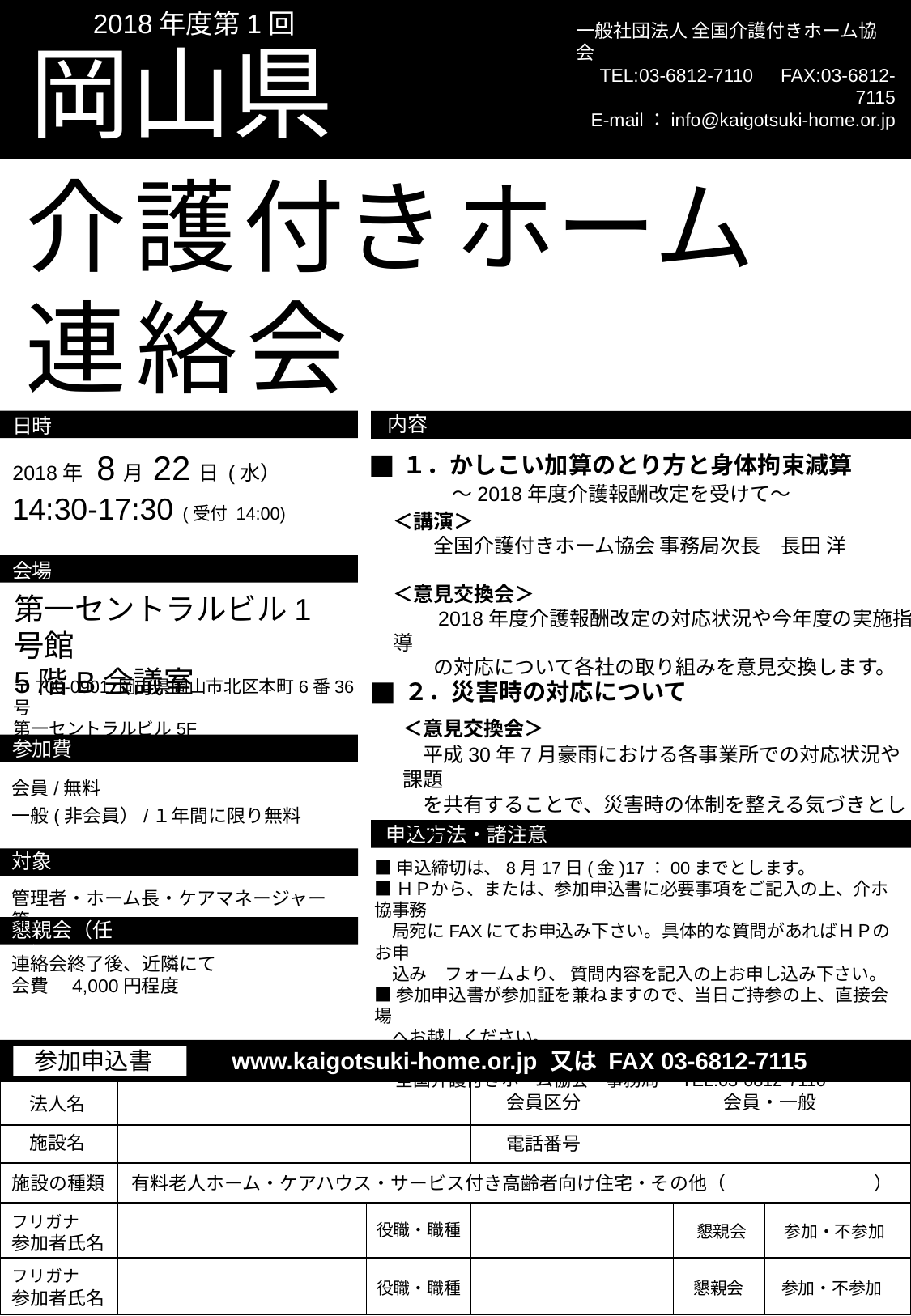

2018年度第1回
一般社団法人 全国介護付きホーム協会
TEL:03-6812-7110　FAX:03-6812-7115
E-mail：info@kaigotsuki-home.or.jp
岡山県
介 護 付き ホーム
連 絡 会
内容
日時

2018年  8月 22日 (水）
１．かしこい加算のとり方と身体拘束減算

～2018年度介護報酬改定を受けて～
14:30-17:30 (受付 14:00)
＜講演＞
　　全国介護付きホーム協会 事務局次長　長田 洋

＜意見交換会＞
　　2018年度介護報酬改定の対応状況や今年度の実施指導
　　の対応について各社の取り組みを意見交換します。
会場

第一セントラルビル1号館
5階B会議室
〒700-0901 岡山県岡山市北区本町6番36号
第一セントラルビル5F
２．災害時の対応について

＜意見交換会＞
　平成30年7月豪雨における各事業所での対応状況や課題
　を共有することで、災害時の体制を整える気づきとします。
参加費

会員/無料
一般(非会員）/１年間に限り無料
申込方法・諸注意

対象

懇親会（任意）

■申込締切は、8月17日(金)17：00までとします。
■ＨＰから、または、参加申込書に必要事項をご記入の上、介ホ協事務
　局宛にFAXにてお申込み下さい。具体的な質問があればＨＰのお申
　込み　フォームより、 質問内容を記入の上お申し込み下さい。
■参加申込書が参加証を兼ねますので、当日ご持参の上、直接会場
　へお越しください。
■問い合わせ先
　 全国介護付きホーム協会　事務局　TEL:03-6812-7110
管理者・ホーム長・ケアマネージャー等
連絡会終了後、近隣にて
会費　4,000円程度
www.kaigotsuki-home.or.jp 又は FAX 03-6812-7115
参加申込書

会員・一般
会員区分
法人名
施設名
電話番号
有料老人ホーム・ケアハウス・サービス付き高齢者向け住宅・その他（　　　　　　　　）
施設の種類
フリガナ
参加者氏名
役職・職種
懇親会　　 参加・不参加
フリガナ
参加者氏名
役職・職種
懇親会　　 参加・不参加